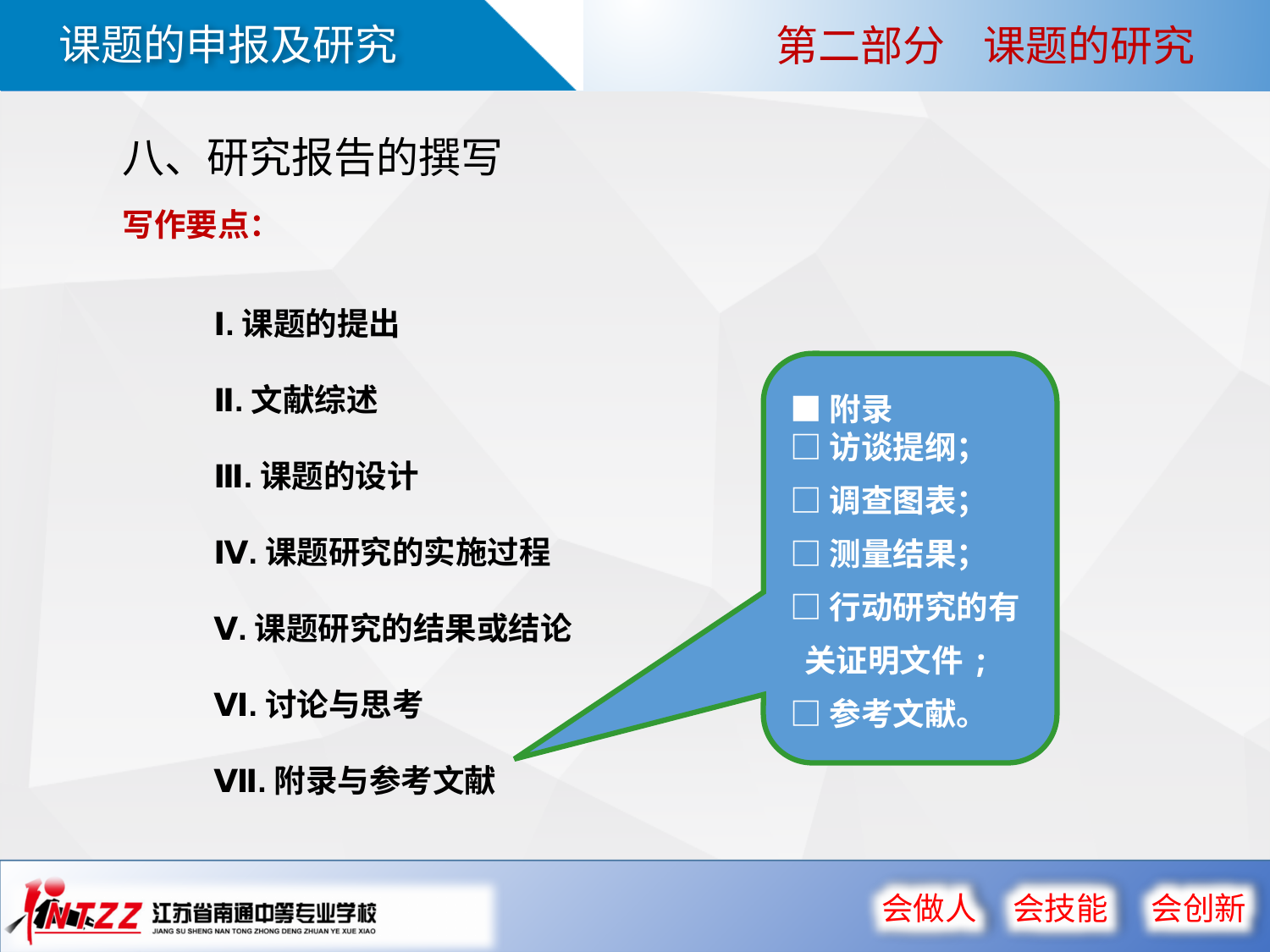

第二部分    课题的研究
八、研究报告的撰写
写作要点：
Ⅰ.课题的提出
Ⅱ.文献综述
Ⅲ.课题的设计
Ⅳ.课题研究的实施过程
Ⅴ.课题研究的结果或结论
Ⅵ.讨论与思考
Ⅶ.附录与参考文献
■附录
□访谈提纲；
□调查图表；
□测量结果；
□行动研究的有
  关证明文件;
□参考文献。